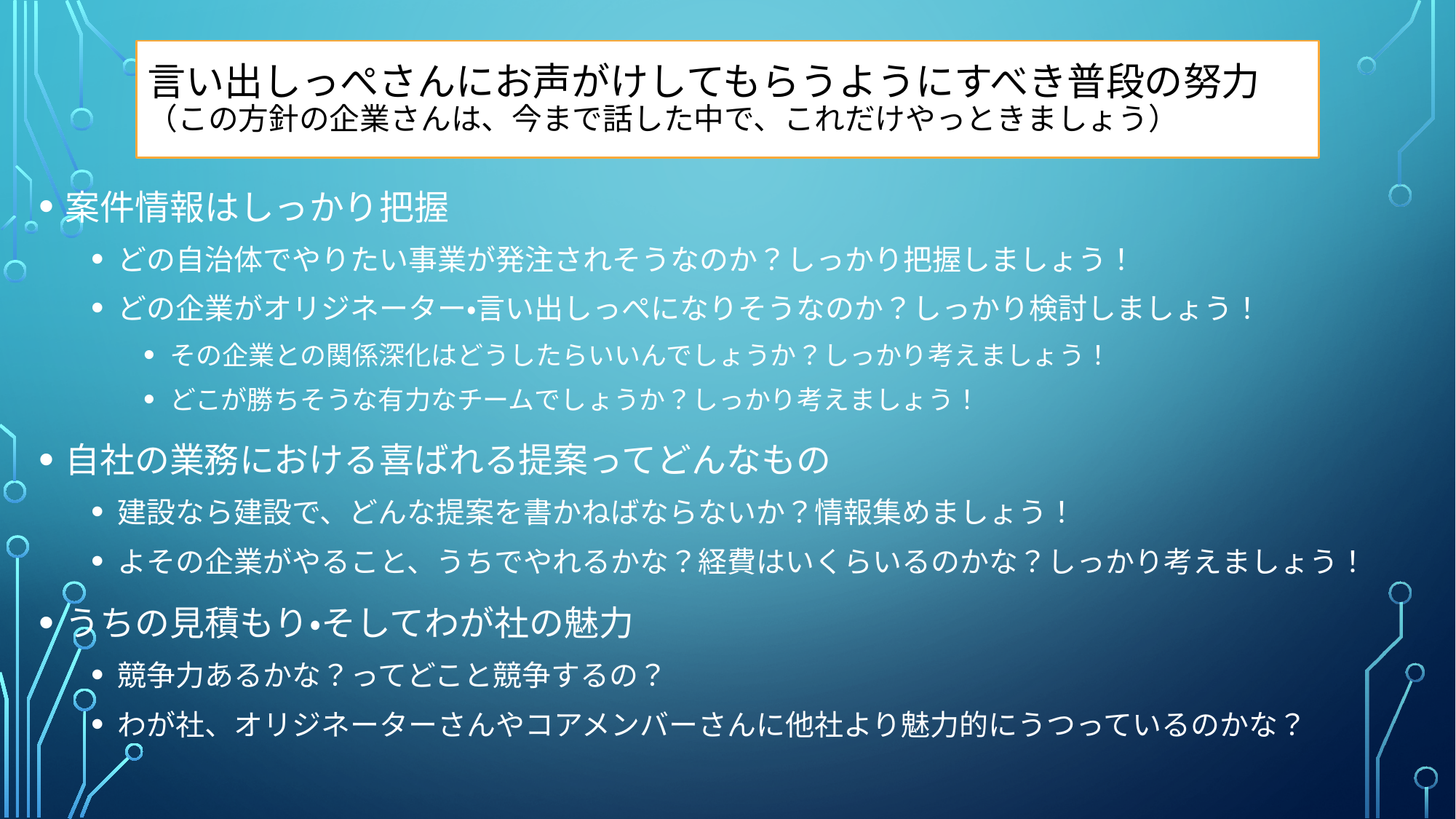

# 言い出しっぺさんにお声がけしてもらうようにすべき普段の努力 （この方針の企業さんは、今まで話した中で、これだけやっときましょう）
案件情報はしっかり把握
どの自治体でやりたい事業が発注されそうなのか？しっかり把握しましょう！
どの企業がオリジネーター・言い出しっぺになりそうなのか？しっかり検討しましょう！
その企業との関係深化はどうしたらいいんでしょうか？しっかり考えましょう！
どこが勝ちそうな有力なチームでしょうか？しっかり考えましょう！
自社の業務における喜ばれる提案ってどんなもの
建設なら建設で、どんな提案を書かねばならないか？情報集めましょう！
よその企業がやること、うちでやれるかな？経費はいくらいるのかな？しっかり考えましょう！
うちの見積もり・そしてわが社の魅力
競争力あるかな？ってどこと競争するの？
わが社、オリジネーターさんやコアメンバーさんに他社より魅力的にうつっているのかな？